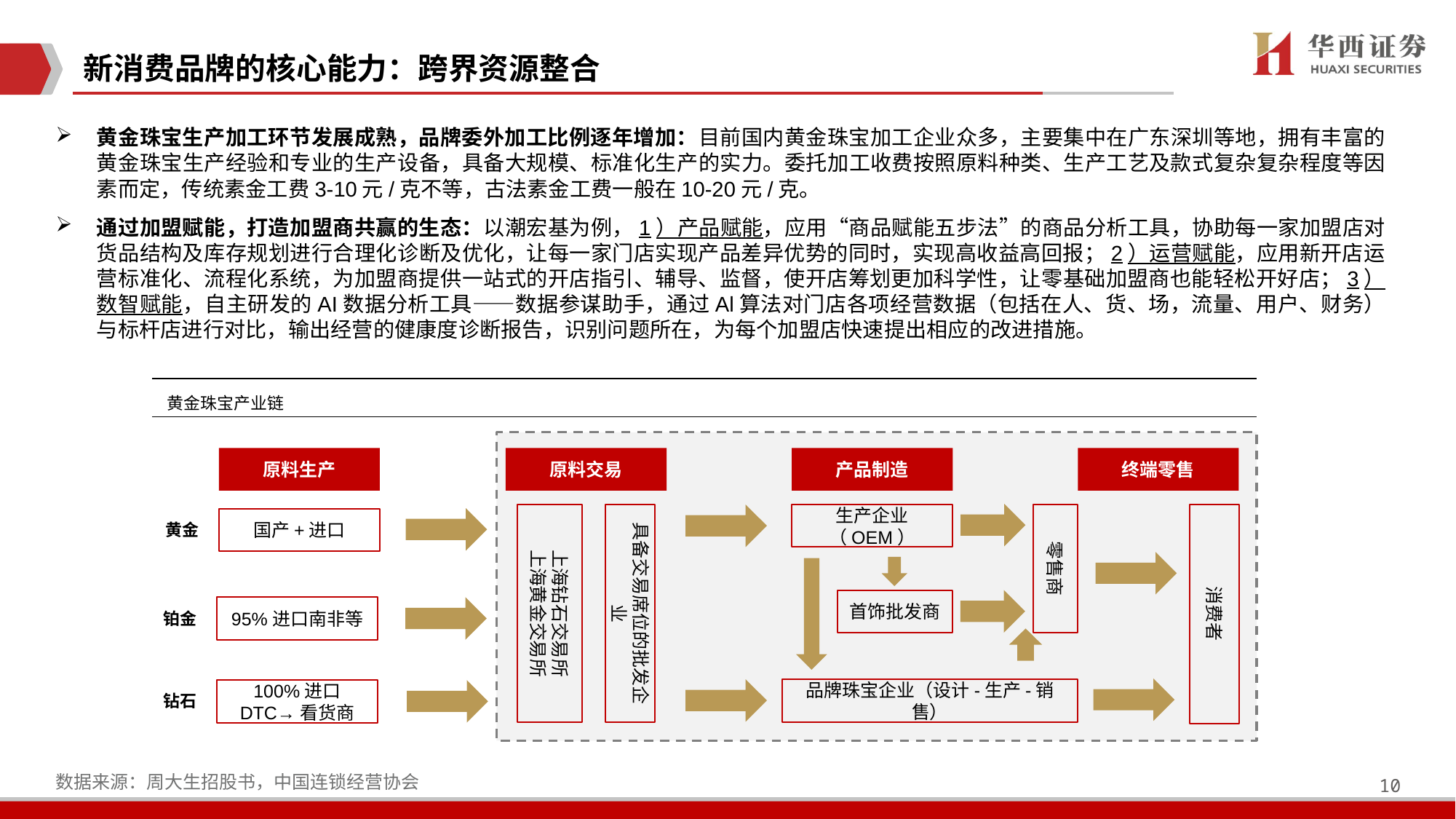

# 新消费品牌的核心能力：跨界资源整合
黄金珠宝生产加工环节发展成熟，品牌委外加工比例逐年增加：目前国内黄金珠宝加工企业众多，主要集中在广东深圳等地，拥有丰富的黄金珠宝生产经验和专业的生产设备，具备大规模、标准化生产的实力。委托加工收费按照原料种类、生产工艺及款式复杂复杂程度等因素而定，传统素金工费3-10元/克不等，古法素金工费一般在10-20元/克。
通过加盟赋能，打造加盟商共赢的生态：以潮宏基为例，1）产品赋能，应用“商品赋能五步法”的商品分析工具，协助每一家加盟店对货品结构及库存规划进行合理化诊断及优化，让每一家门店实现产品差异优势的同时，实现高收益高回报；2）运营赋能，应用新开店运营标准化、流程化系统，为加盟商提供一站式的开店指引、辅导、监督，使开店筹划更加科学性，让零基础加盟商也能轻松开好店；3）数智赋能，自主研发的AI数据分析工具——数据参谋助手，通过Al算法对门店各项经营数据（包括在人、货、场，流量、用户、财务）与标杆店进行对比，输出经营的健康度诊断报告，识别问题所在，为每个加盟店快速提出相应的改进措施。
| 黄金珠宝产业链 |
| --- |

原料交易
产品制造
终端零售
原料生产

生产企业（OEM）
上海钻石交易所
上海黄金交易所
具备交易席位的批发企业
零售商
消费者

国产+进口
黄金

首饰批发商

95%进口南非等
铂金

品牌珠宝企业（设计-生产-销售）

100%进口
DTC→看货商
钻石

数据来源：周大生招股书，中国连锁经营协会
10